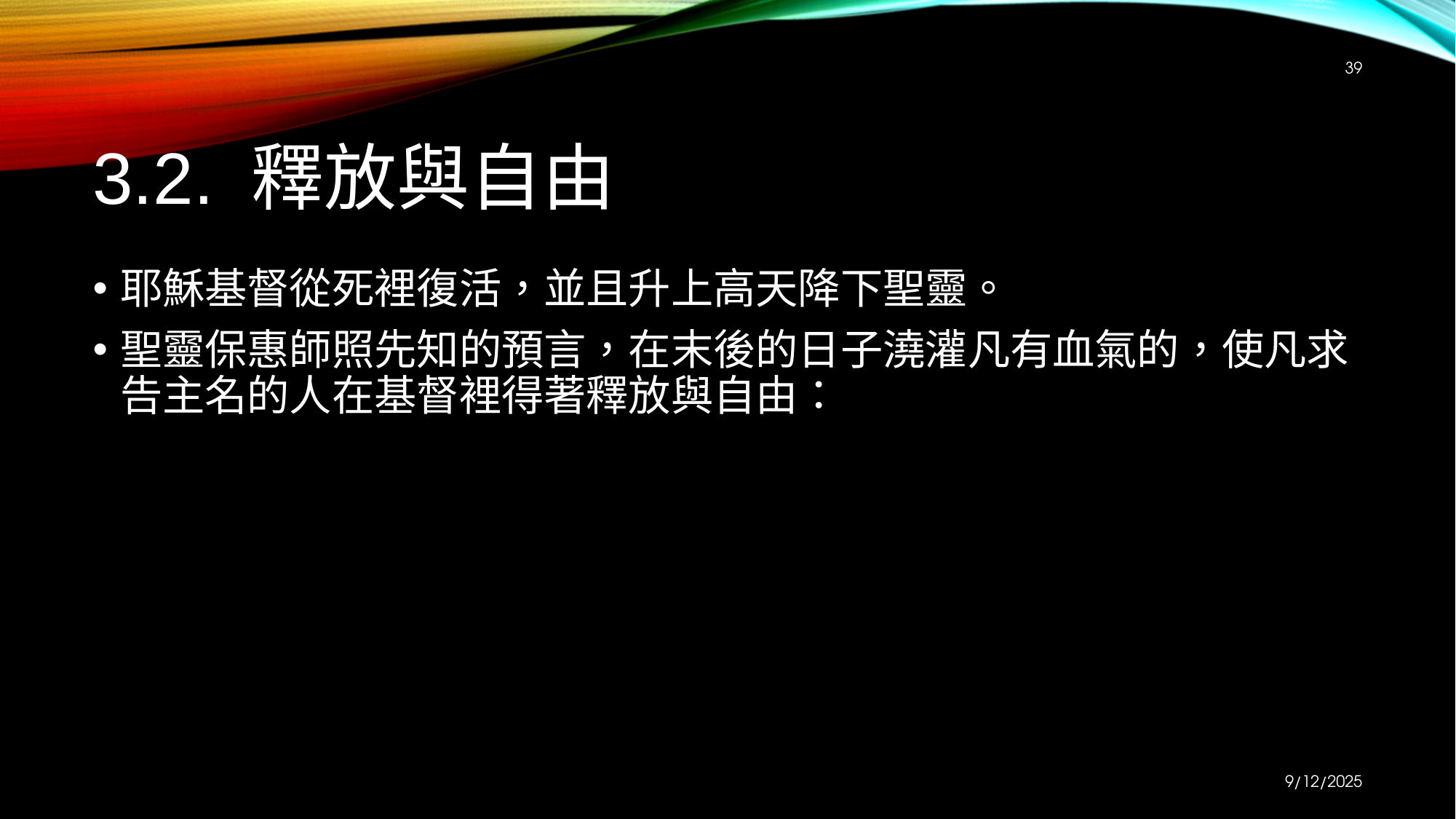

39
# 3.2. 釋放與自由
耶穌基督從死裡復活，並且升上高天降下聖靈。
聖靈保惠師照先知的預言，在末後的日子澆灌凡有血氣的，使凡求告主名的人在基督裡得著釋放與自由：
9/12/2025